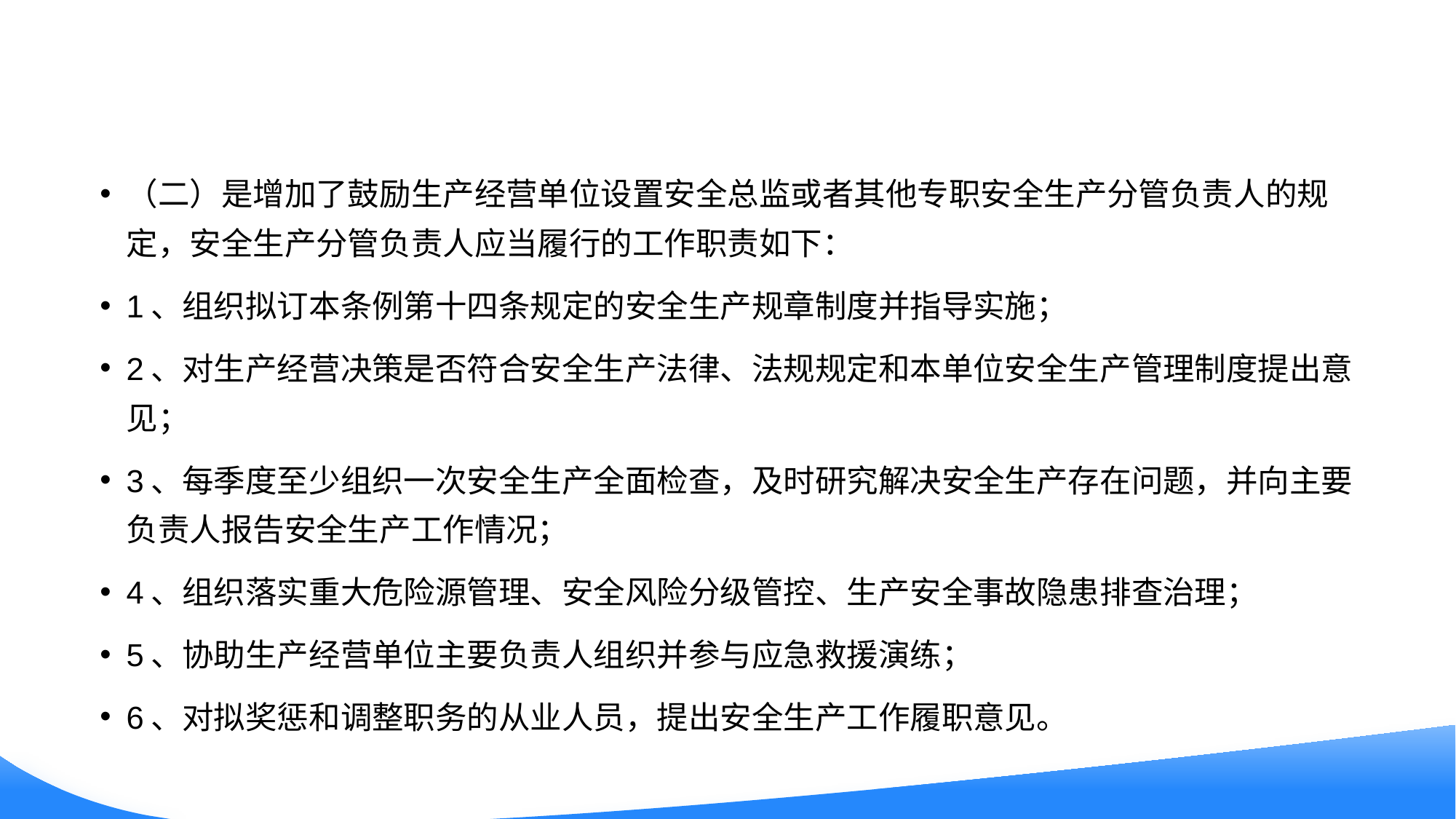

#
（二）是增加了鼓励生产经营单位设置安全总监或者其他专职安全生产分管负责人的规定，安全生产分管负责人应当履行的工作职责如下：
1、组织拟订本条例第十四条规定的安全生产规章制度并指导实施；
2、对生产经营决策是否符合安全生产法律、法规规定和本单位安全生产管理制度提出意见；
3、每季度至少组织一次安全生产全面检查，及时研究解决安全生产存在问题，并向主要负责人报告安全生产工作情况；
4、组织落实重大危险源管理、安全风险分级管控、生产安全事故隐患排查治理；
5、协助生产经营单位主要负责人组织并参与应急救援演练；
6、对拟奖惩和调整职务的从业人员，提出安全生产工作履职意见。